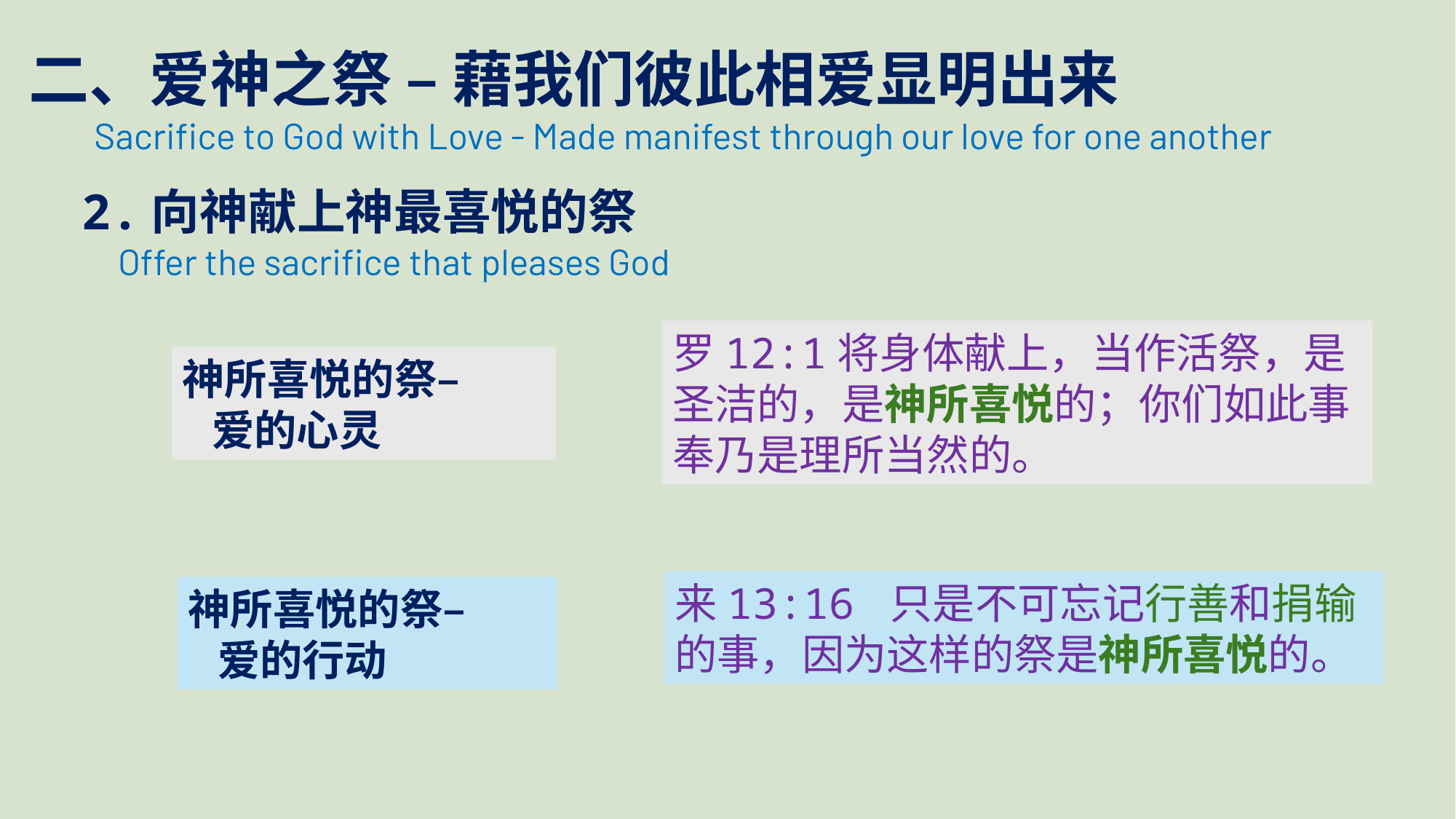

二、爱神之祭 – 藉我们彼此相爱显明出来
         Sacrifice to God with Love - Made manifest through our love for one another
2.向神献上神最喜悦的祭
     Offer the sacrifice that pleases God
罗12:1将身体献上，当作活祭，是圣洁的，是神所喜悦的；你们如此事奉乃是理所当然的。
神所喜悦的祭–
  爱的心灵
来13:16 只是不可忘记行善和捐输的事，因为这样的祭是神所喜悦的。
神所喜悦的祭–
  爱的行动